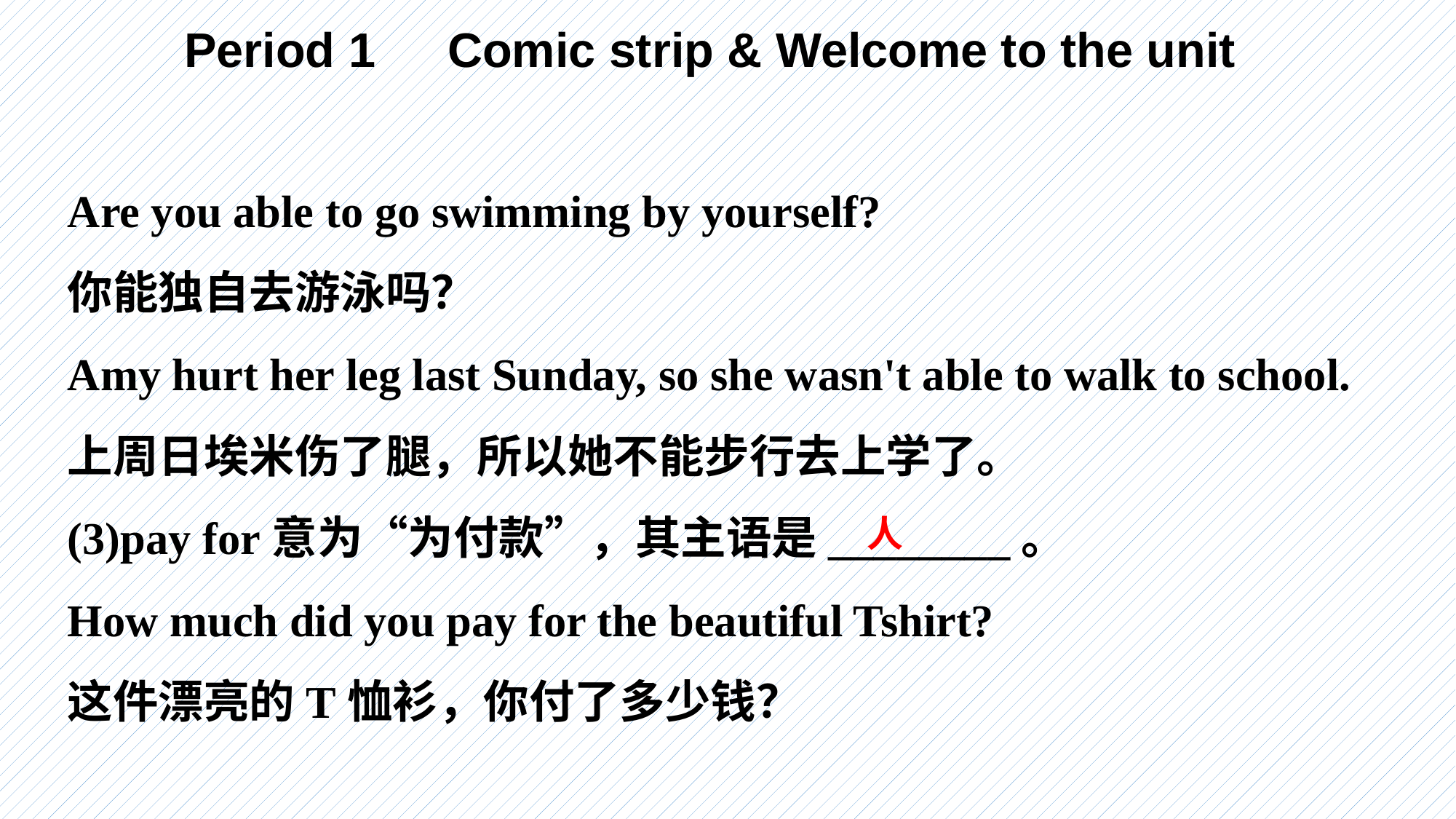

Period 1　Comic strip & Welcome to the unit
Are you able to go swimming by yourself?
你能独自去游泳吗？
Amy hurt her leg last Sunday, so she wasn't able to walk to school. 上周日埃米伤了腿，所以她不能步行去上学了。
(3)pay for意为“为付款”，其主语是________。
How much did you pay for the beautiful T­shirt?
这件漂亮的T恤衫，你付了多少钱？
人